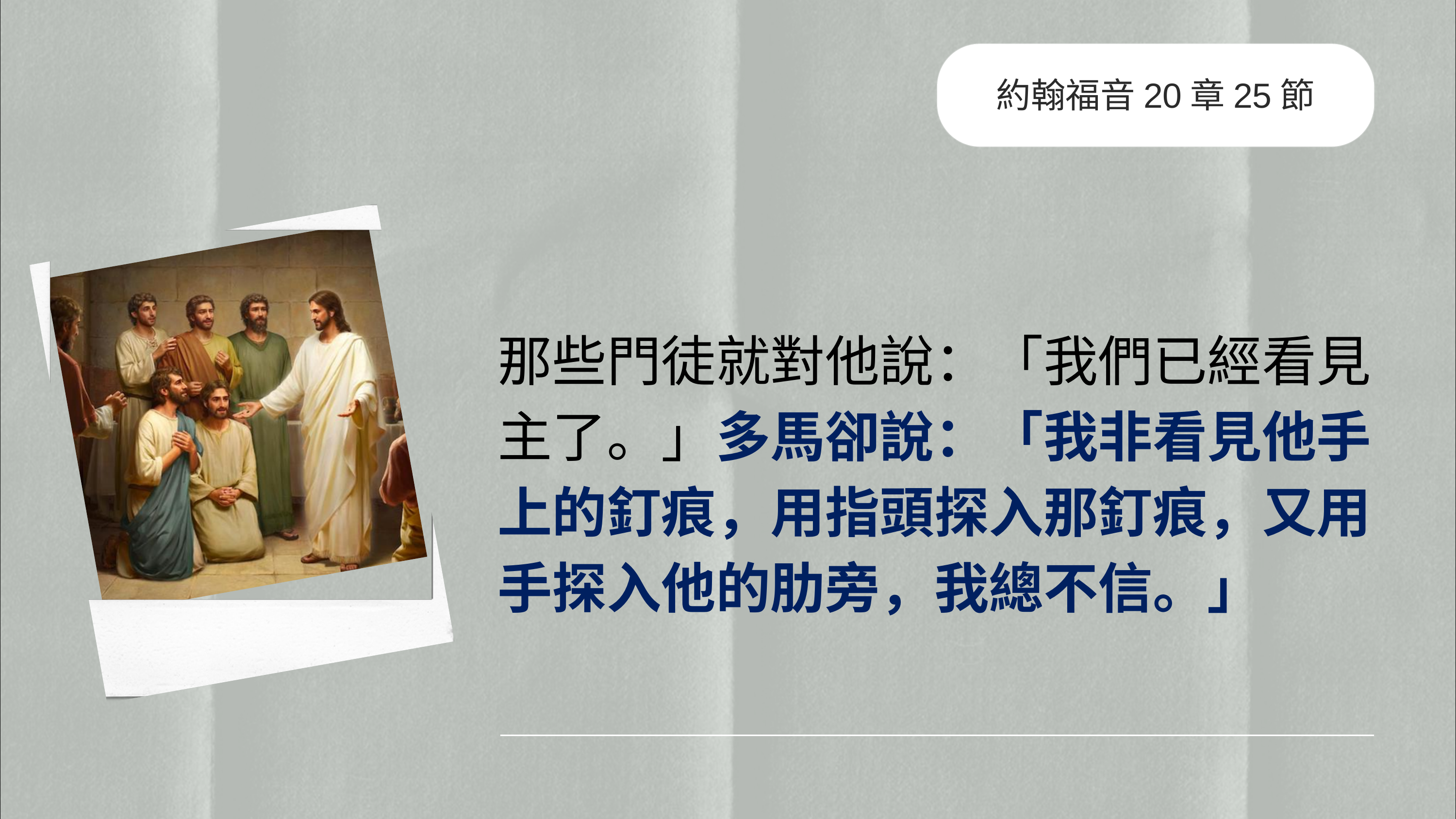

約翰福音20章25節

那些門徒就對他說：「我們已經看見主了。」多馬卻說：「我非看見他手上的釘痕，用指頭探入那釘痕，又用手探入他的肋旁，我總不信。」